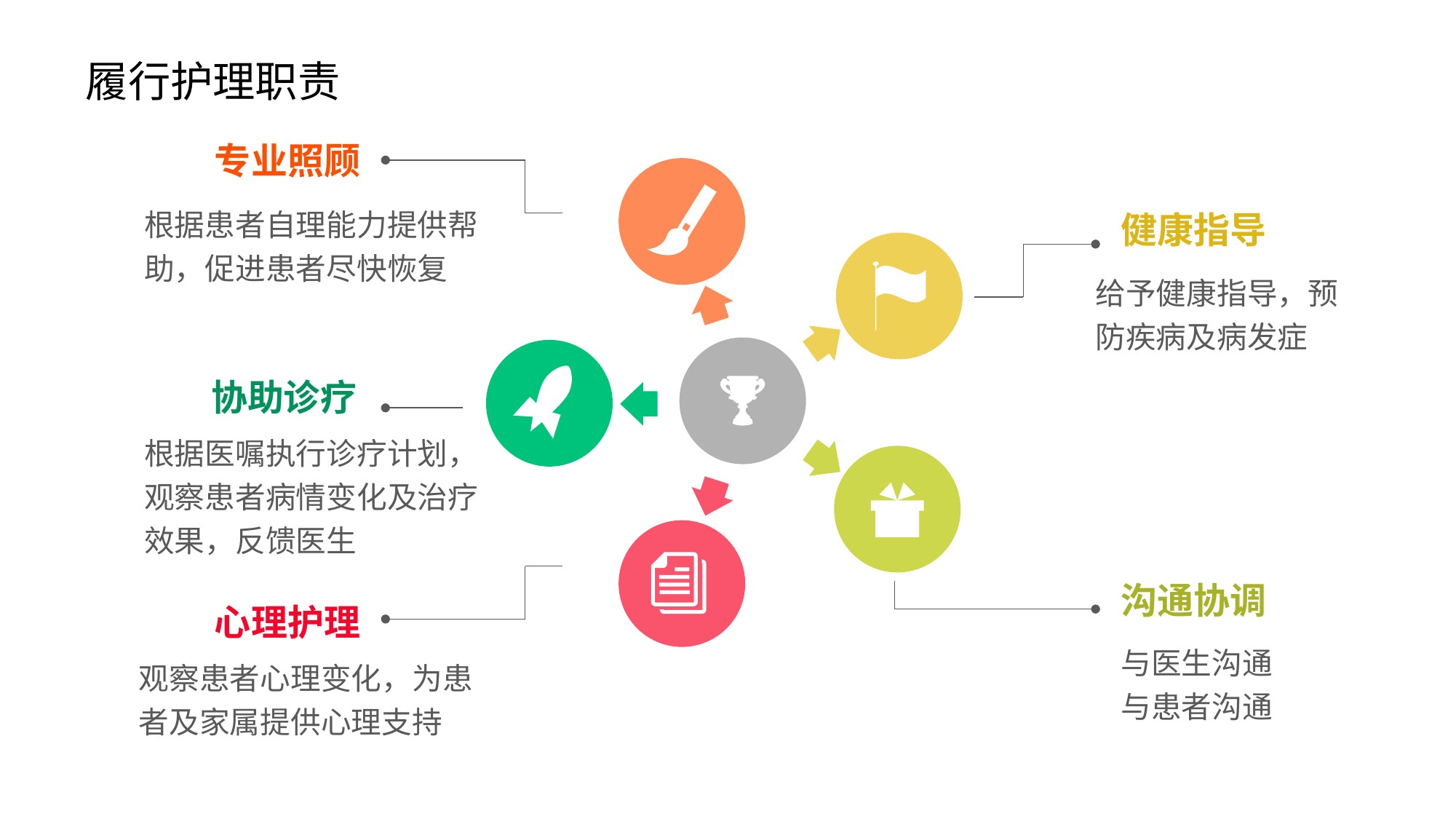

履行护理职责
专业照顾
根据患者自理能力提供帮助，促进患者尽快恢复

健康指导
给予健康指导，预防疾病及病发症

协助诊疗
根据医嘱执行诊疗计划，观察患者病情变化及治疗效果，反馈医生

沟通协调
与医生沟通
与患者沟通
心理护理
观察患者心理变化，为患者及家属提供心理支持